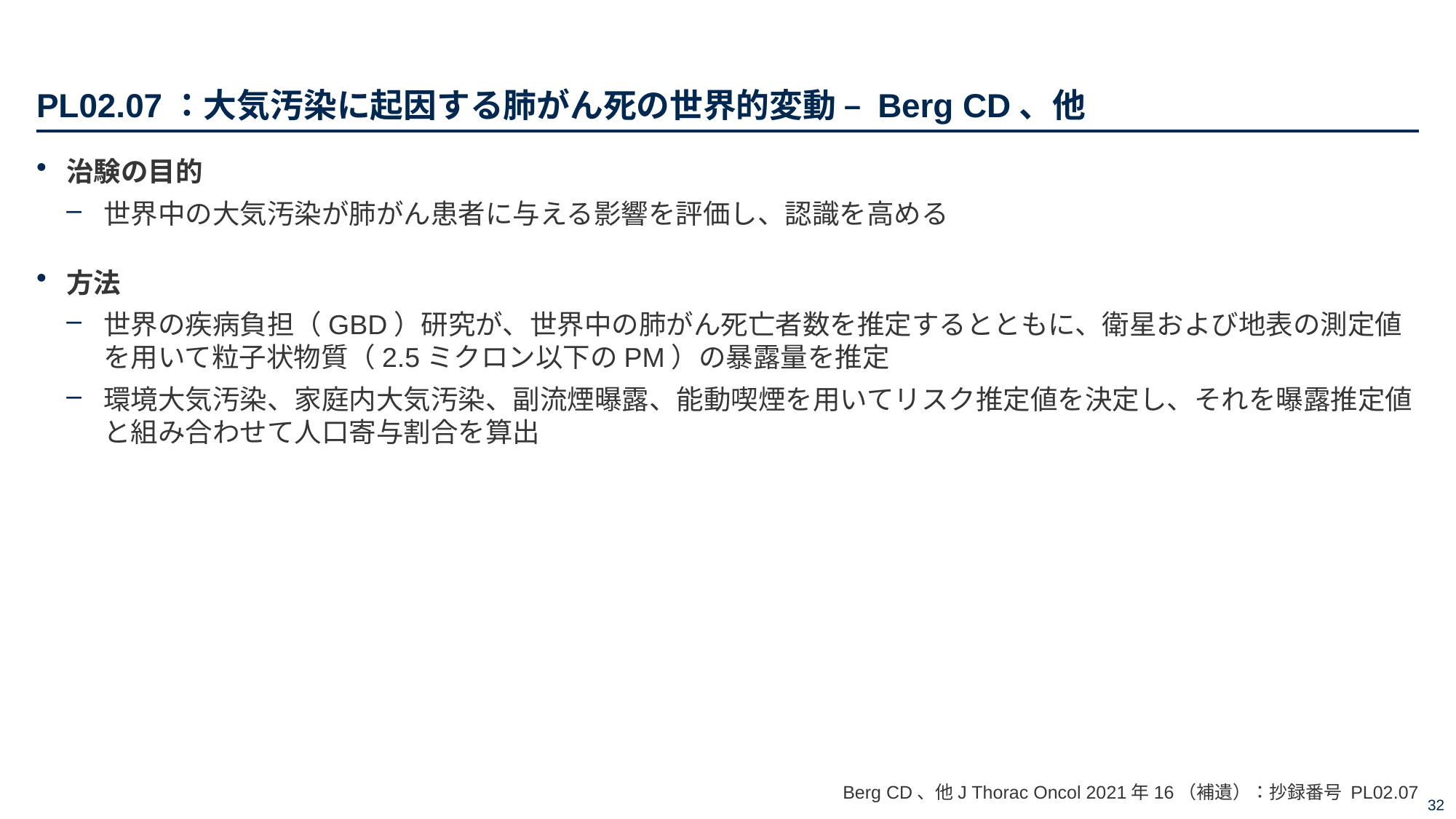

# PL02.07：大気汚染に起因する肺がん死の世界的変動 – Berg CD、他
治験の目的
世界中の大気汚染が肺がん患者に与える影響を評価し、認識を高める
方法
世界の疾病負担（GBD）研究が、世界中の肺がん死亡者数を推定するとともに、衛星および地表の測定値を用いて粒子状物質（2.5ミクロン以下のPM）の暴露量を推定
環境大気汚染、家庭内大気汚染、副流煙曝露、能動喫煙を用いてリスク推定値を決定し、それを曝露推定値と組み合わせて人口寄与割合を算出
Berg CD、他J Thorac Oncol 2021年16（補遺）：抄録番号 PL02.07